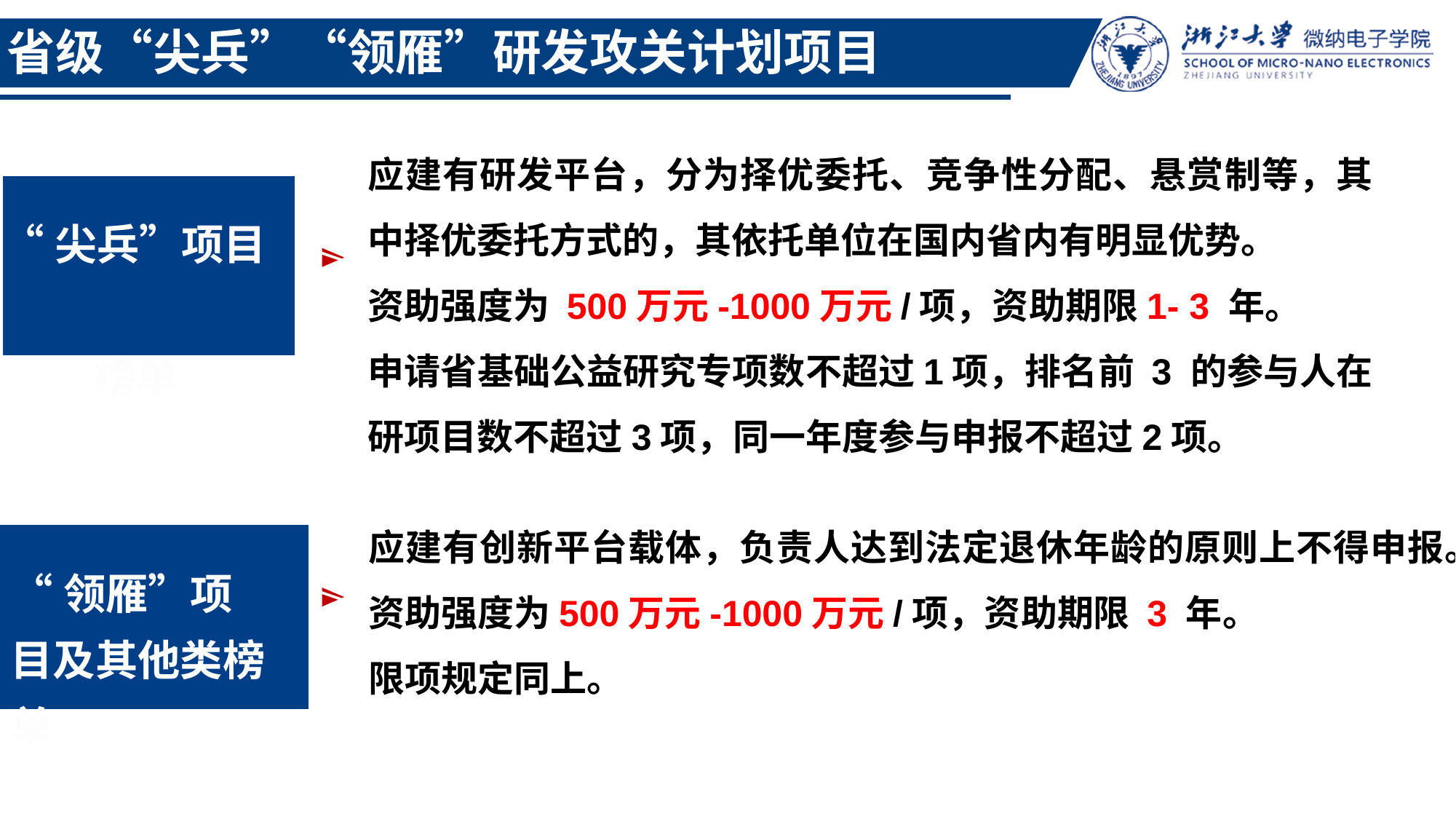

省级“尖兵”“领雁”研发攻关计划项目

应建有研发平台，分为择优委托、竞争性分配、悬赏制等，其中择优委托方式的，其依托单位在国内省内有明显优势。
资助强度为 500万元-1000万元/项，资助期限1- 3 年。
申请省基础公益研究专项数不超过1项，排名前 3 的参与人在研项目数不超过3项，同一年度参与申报不超过2项。

“尖兵”项目
榜单

应建有创新平台载体，负责人达到法定退休年龄的原则上不得申报。
资助强度为500万元-1000万元/项，资助期限 3 年。
限项规定同上。

“领雁”项目及其他类榜单